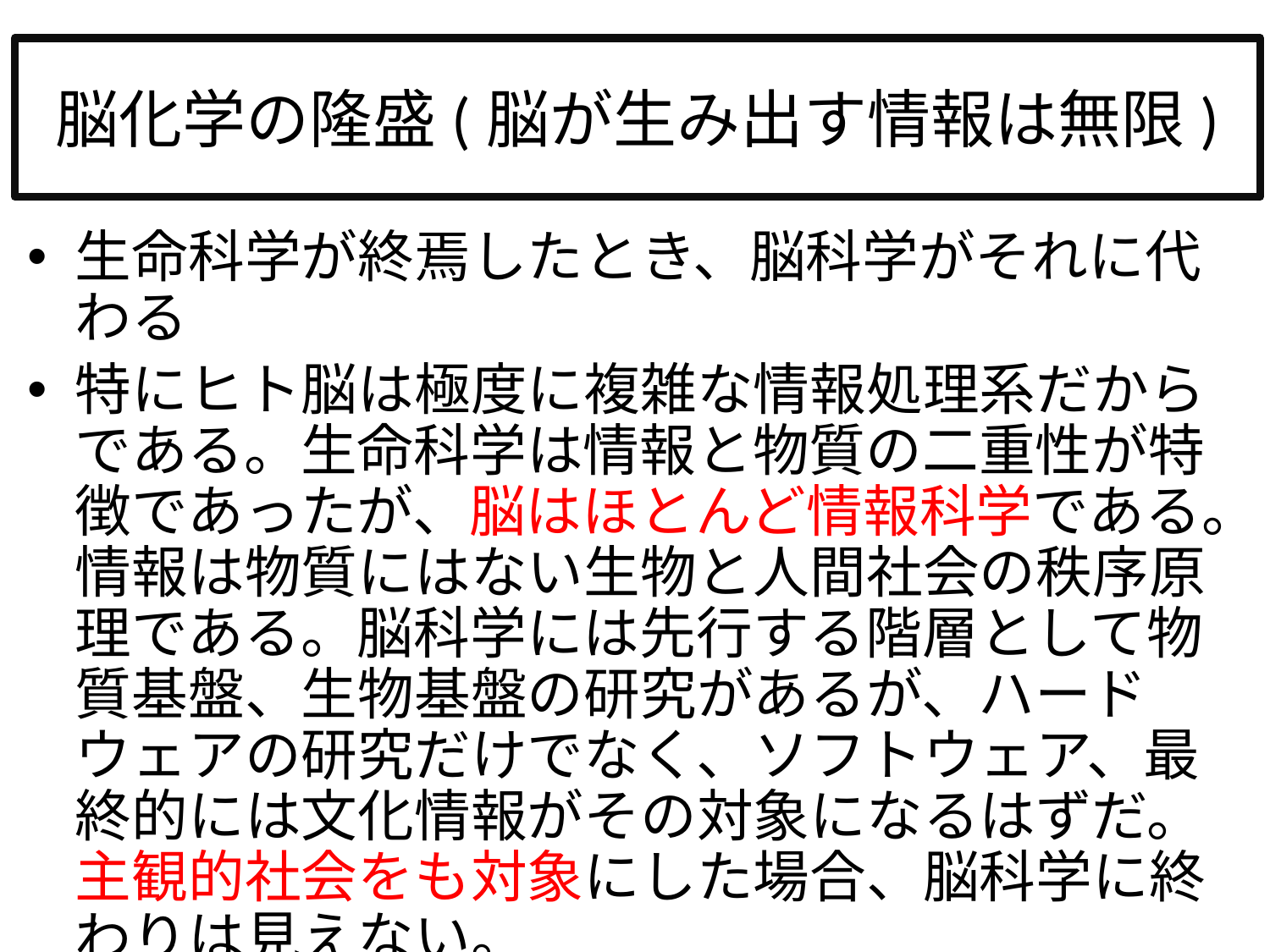

# 脳化学の隆盛(脳が生み出す情報は無限)
生命科学が終焉したとき、脳科学がそれに代わる
特にヒト脳は極度に複雑な情報処理系だからである。生命科学は情報と物質の二重性が特徴であったが、脳はほとんど情報科学である。情報は物質にはない生物と人間社会の秩序原理である。脳科学には先行する階層として物質基盤、生物基盤の研究があるが、ハードウェアの研究だけでなく、ソフトウェア、最終的には文化情報がその対象になるはずだ。主観的社会をも対象にした場合、脳科学に終わりは見えない。